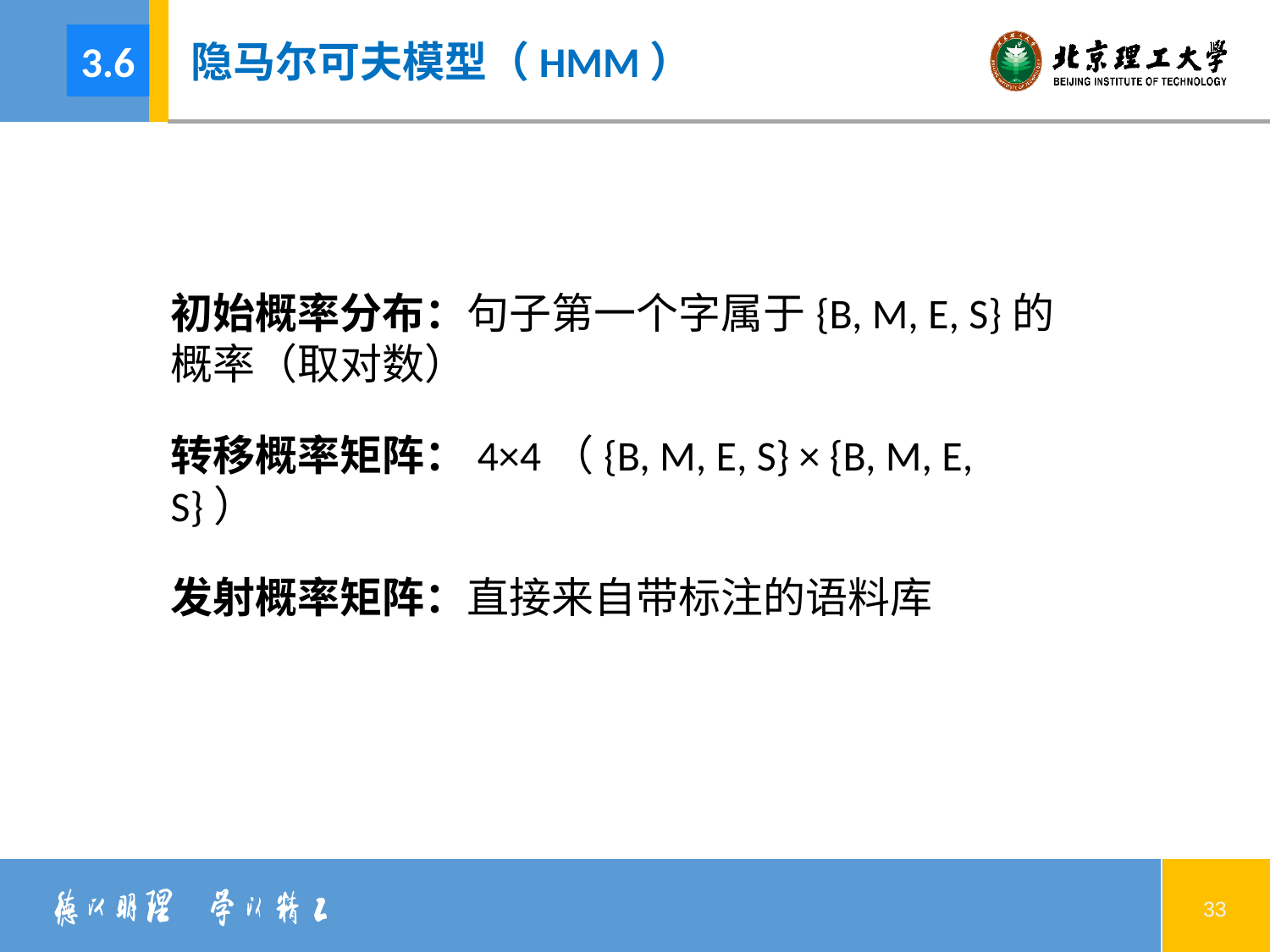

3.6
隐马尔可夫模型（HMM）
初始概率分布：句子第一个字属于{B, M, E, S}的概率（取对数）
转移概率矩阵：4×4（{B, M, E, S} × {B, M, E, S}）
发射概率矩阵：直接来自带标注的语料库